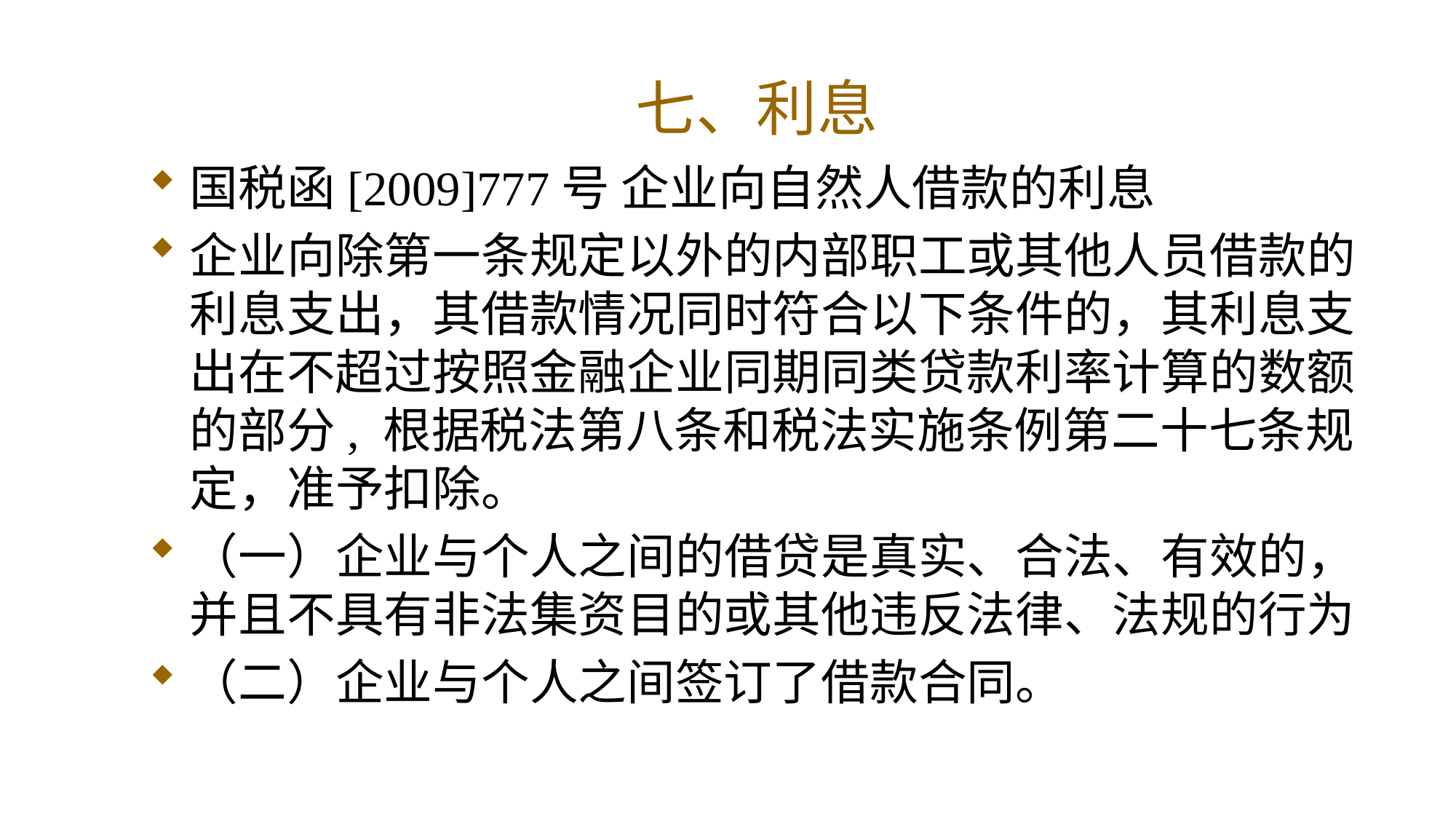

# 七、利息
国税函[2009]777号 企业向自然人借款的利息
企业向除第一条规定以外的内部职工或其他人员借款的利息支出，其借款情况同时符合以下条件的，其利息支出在不超过按照金融企业同期同类贷款利率计算的数额的部分, 根据税法第八条和税法实施条例第二十七条规定，准予扣除。
（一）企业与个人之间的借贷是真实、合法、有效的，并且不具有非法集资目的或其他违反法律、法规的行为
（二）企业与个人之间签订了借款合同。